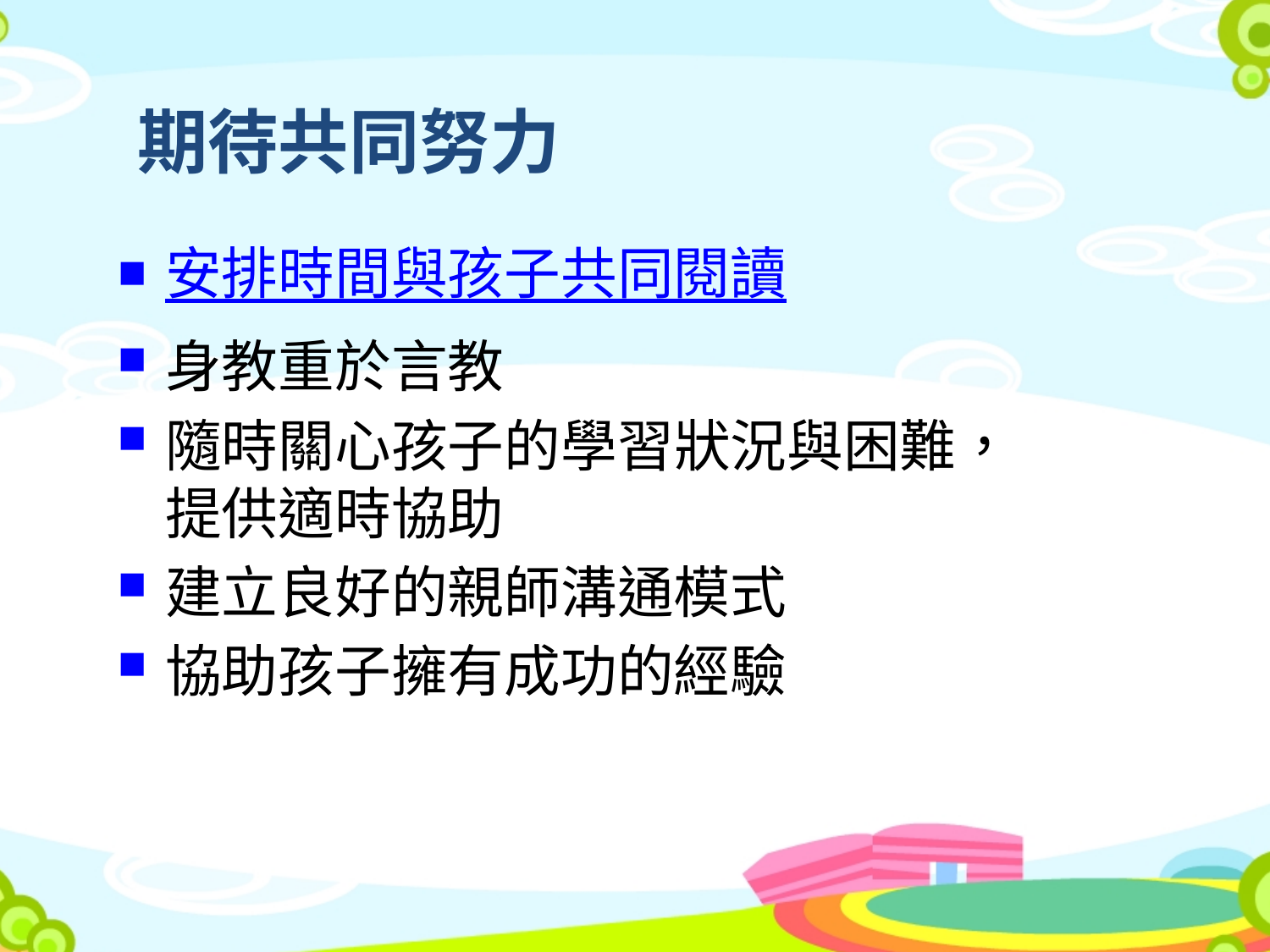

期待共同努力
安排時間與孩子共同閱讀
身教重於言教
隨時關心孩子的學習狀況與困難，
提供適時協助
建立良好的親師溝通模式
協助孩子擁有成功的經驗